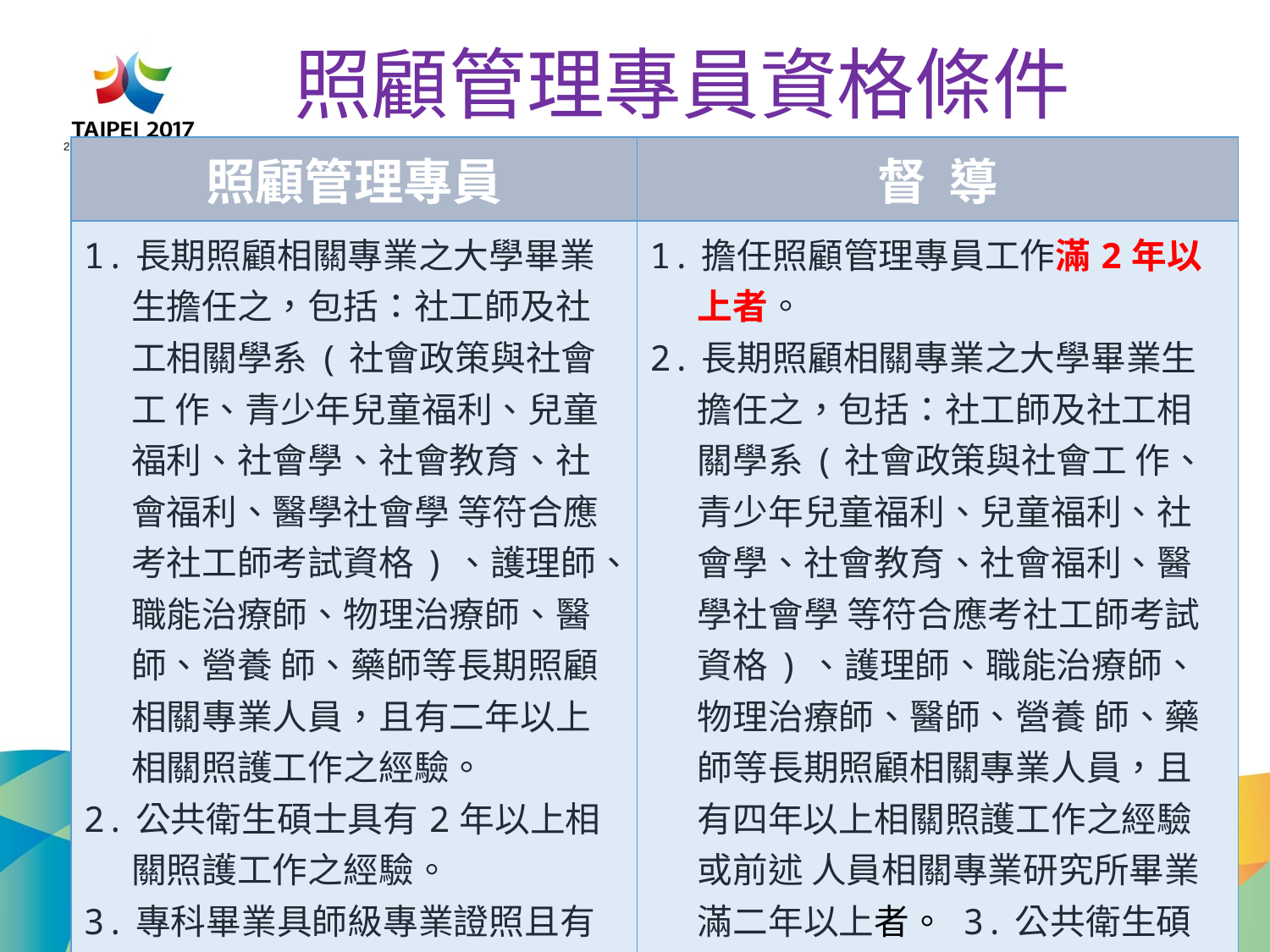

# 照顧管理專員資格條件
| 照顧管理專員 | 督 導 |
| --- | --- |
| 1.長期照顧相關專業之大學畢業生擔任之，包括：社工師及社工相關學系(社會政策與社會工 作、青少年兒童福利、兒童福利、社會學、社會教育、社會福利、醫學社會學 等符合應考社工師考試資格)、護理師、職能治療師、物理治療師、醫師、營養 師、藥師等長期照顧相關專業人員，且有二年以上相關照護工作之經驗。 2.公共衛生碩士具有2年以上相關照護工作之經驗。 3.專科畢業具師級專業證照且有3年以上相關照護經驗。 | 1.擔任照顧管理專員工作滿2年以上者。 2.長期照顧相關專業之大學畢業生擔任之，包括：社工師及社工相關學系(社會政策與社會工 作、青少年兒童福利、兒童福利、社會學、社會教育、社會福利、醫學社會學 等符合應考社工師考試資格)、護理師、職能治療師、物理治療師、醫師、營養 師、藥師等長期照顧相關專業人員，且有四年以上相關照護工作之經驗或前述 人員相關專業研究所畢業滿二年以上者。 3.公共衛生碩士畢業應有相關照護工作滿4年以上者。 4.專科畢業具師級專業證照且有5年以上相關照護經驗。 |